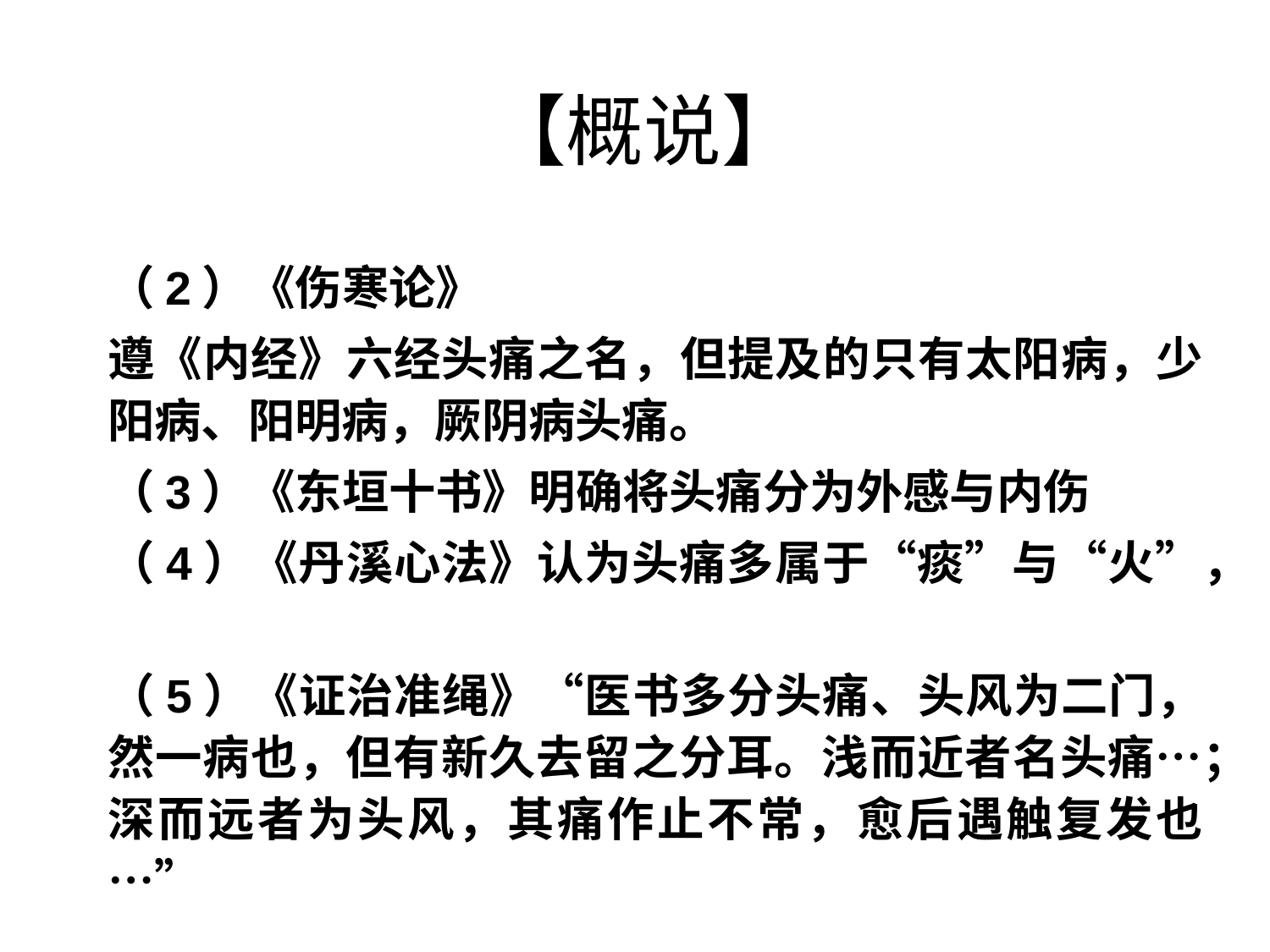

# 【概说】
（2）《伤寒论》
遵《内经》六经头痛之名，但提及的只有太阳病，少阳病、阳明病，厥阴病头痛。
（3）《东垣十书》明确将头痛分为外感与内伤
（4）《丹溪心法》认为头痛多属于“痰”与“火”，
（5）《证治准绳》“医书多分头痛、头风为二门，然一病也，但有新久去留之分耳。浅而近者名头痛…；深而远者为头风，其痛作止不常，愈后遇触复发也…”